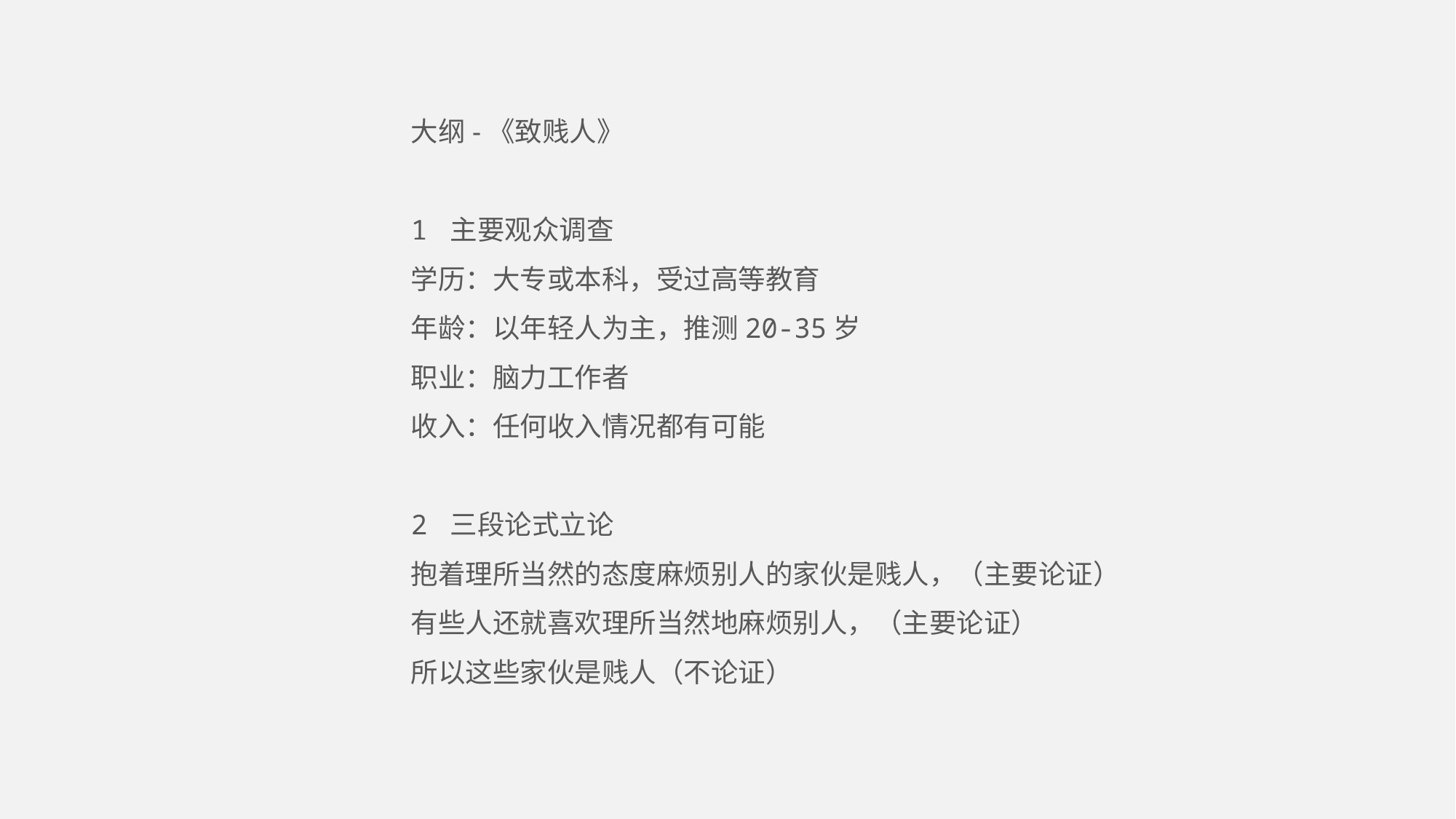

大纲-《致贱人》

1 主要观众调查
学历：大专或本科，受过高等教育
年龄：以年轻人为主，推测20-35岁
职业：脑力工作者
收入：任何收入情况都有可能

2 三段论式立论
抱着理所当然的态度麻烦别人的家伙是贱人，（主要论证）
有些人还就喜欢理所当然地麻烦别人，（主要论证）
所以这些家伙是贱人（不论证）